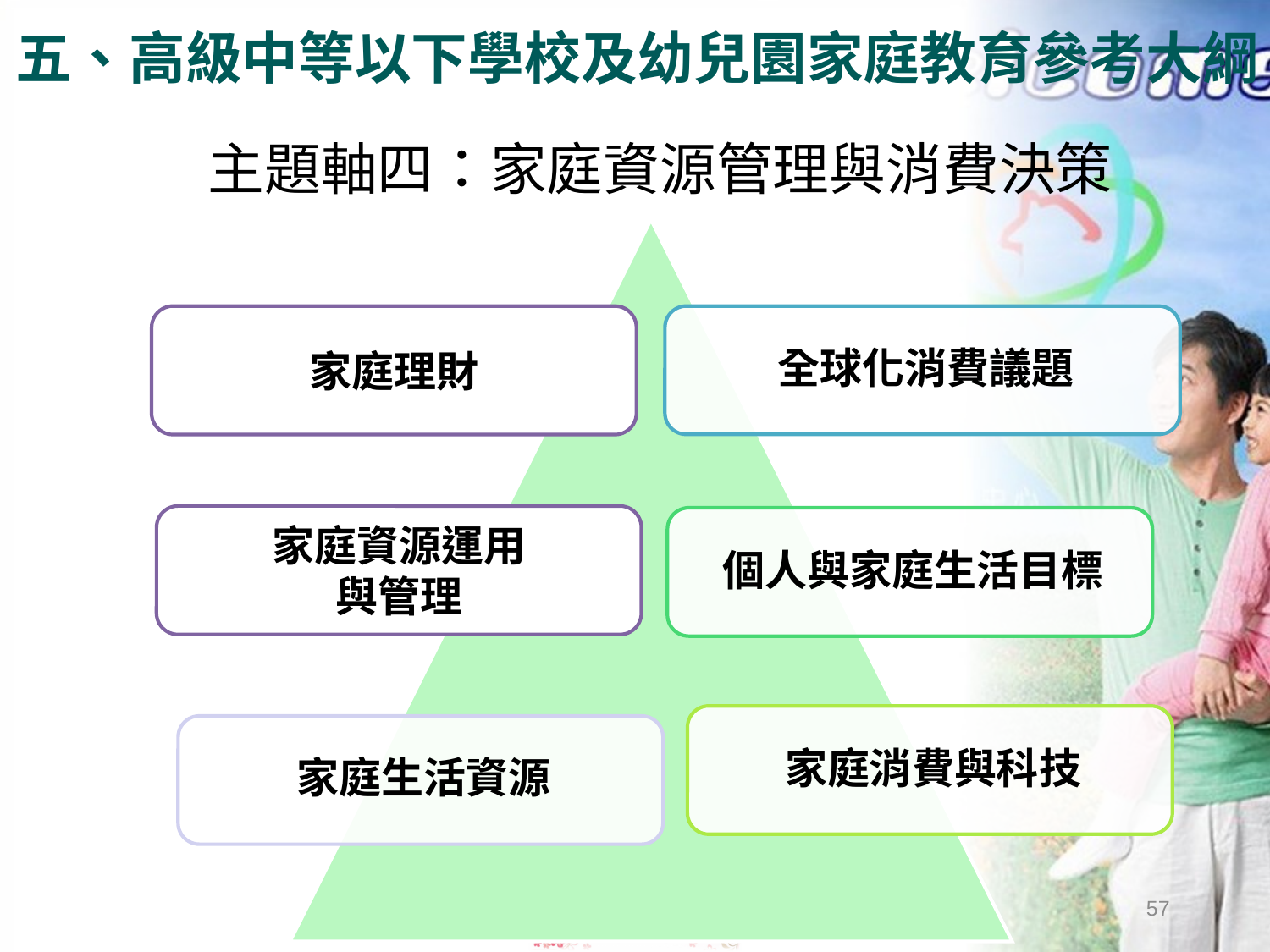

五、高級中等以下學校及幼兒園家庭教育參考大綱
主題軸四：家庭資源管理與消費決策
全球化消費議題
個人與家庭生活目標
家庭消費與科技
家庭生活資源
家庭理財
家庭資源運用
與管理
57